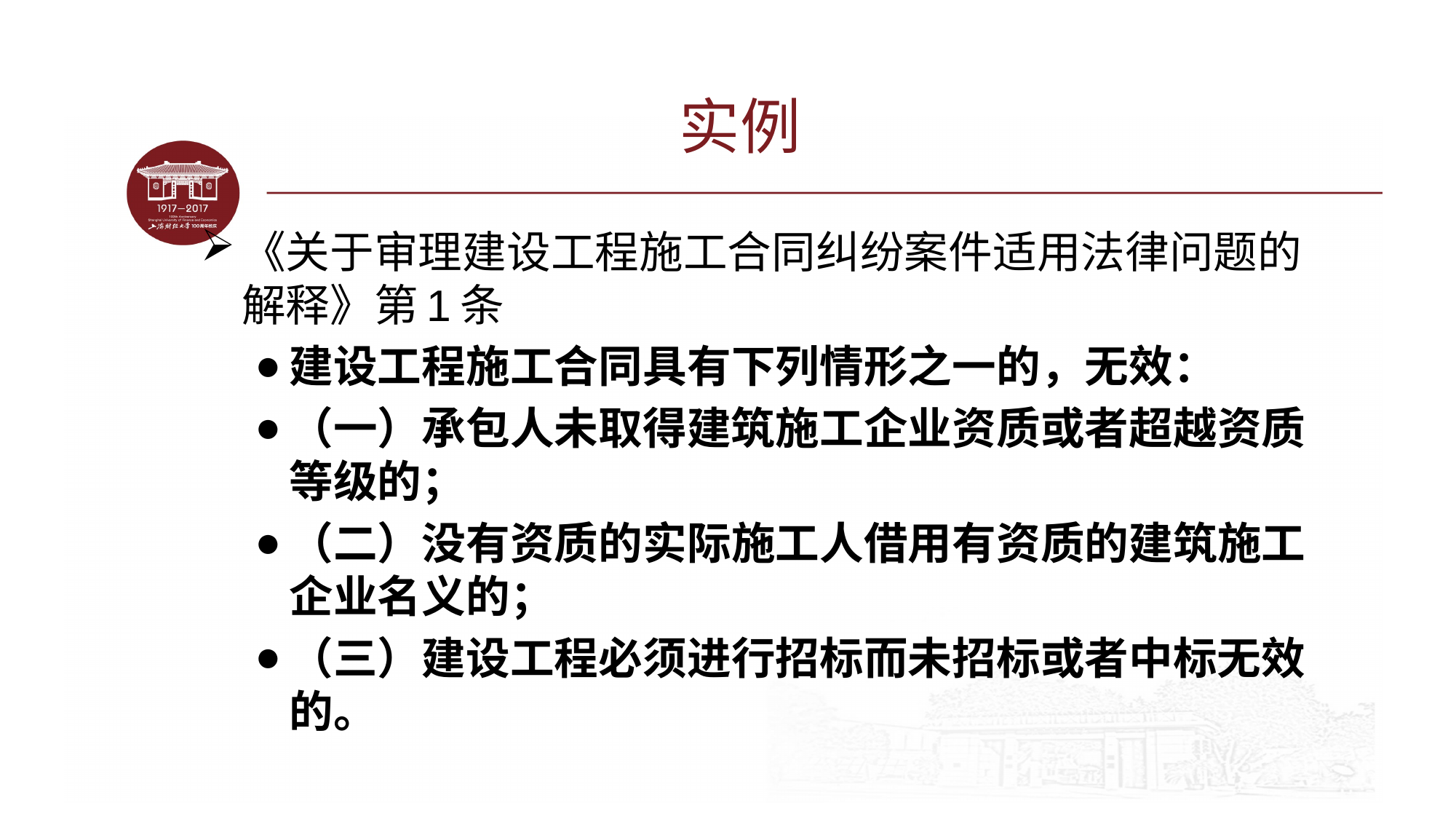

# 实例
《关于审理建设工程施工合同纠纷案件适用法律问题的解释》第1条
建设工程施工合同具有下列情形之一的，无效：
（一）承包人未取得建筑施工企业资质或者超越资质等级的；
（二）没有资质的实际施工人借用有资质的建筑施工企业名义的；
（三）建设工程必须进行招标而未招标或者中标无效的。